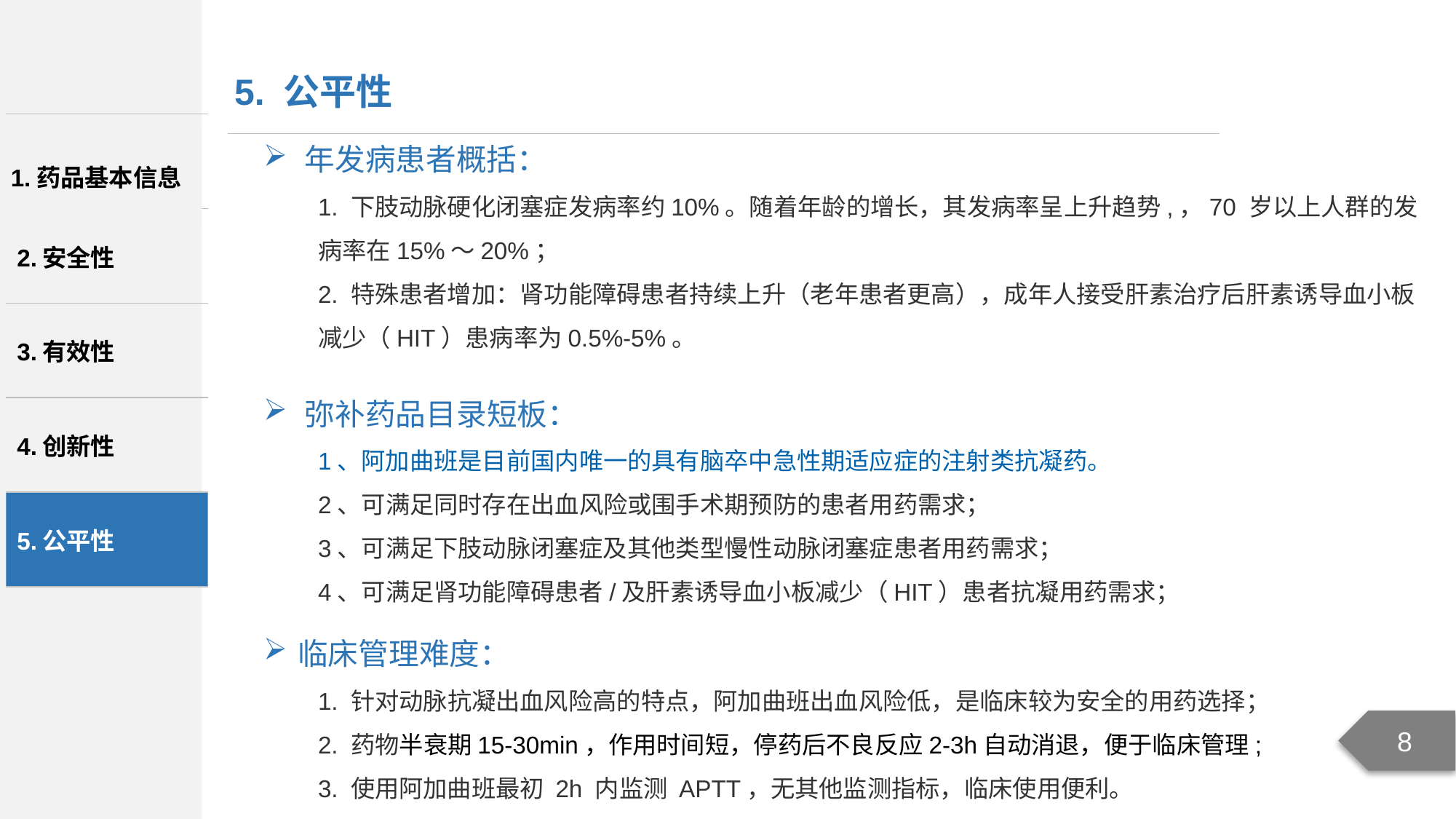

5. 公平性
年发病患者概括：
1. 下肢动脉硬化闭塞症发病率约10%。随着年龄的增长，其发病率呈上升趋势,，70 岁以上人群的发病率在15%～20%；
2. 特殊患者增加：肾功能障碍患者持续上升（老年患者更高），成年人接受肝素治疗后肝素诱导血小板减少（HIT）患病率为0.5%-5%。

弥补药品目录短板：
1、阿加曲班是目前国内唯一的具有脑卒中急性期适应症的注射类抗凝药。
2、可满足同时存在出血风险或围手术期预防的患者用药需求；
3、可满足下肢动脉闭塞症及其他类型慢性动脉闭塞症患者用药需求；
4、可满足肾功能障碍患者/及肝素诱导血小板减少（HIT）患者抗凝用药需求；

临床管理难度：
1. 针对动脉抗凝出血风险高的特点，阿加曲班出血风险低，是临床较为安全的用药选择；
2. 药物半衰期15-30min，作用时间短，停药后不良反应2-3h自动消退，便于临床管理;
3. 使用阿加曲班最初 2h 内监测 APTT，无其他监测指标，临床使用便利。